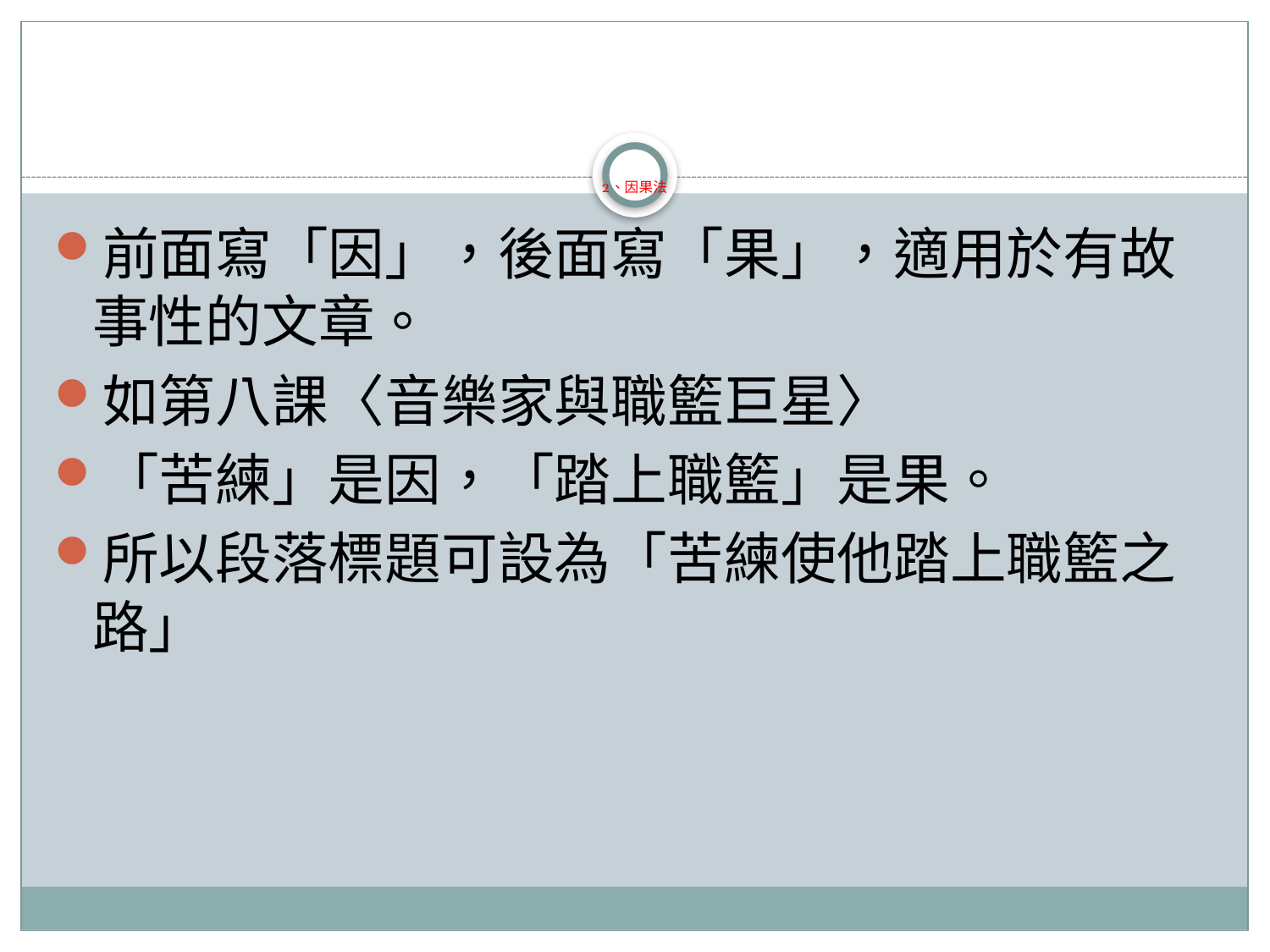

# 2、因果法
前面寫「因」，後面寫「果」，適用於有故事性的文章。
如第八課〈音樂家與職籃巨星〉
「苦練」是因，「踏上職籃」是果。
所以段落標題可設為「苦練使他踏上職籃之路」